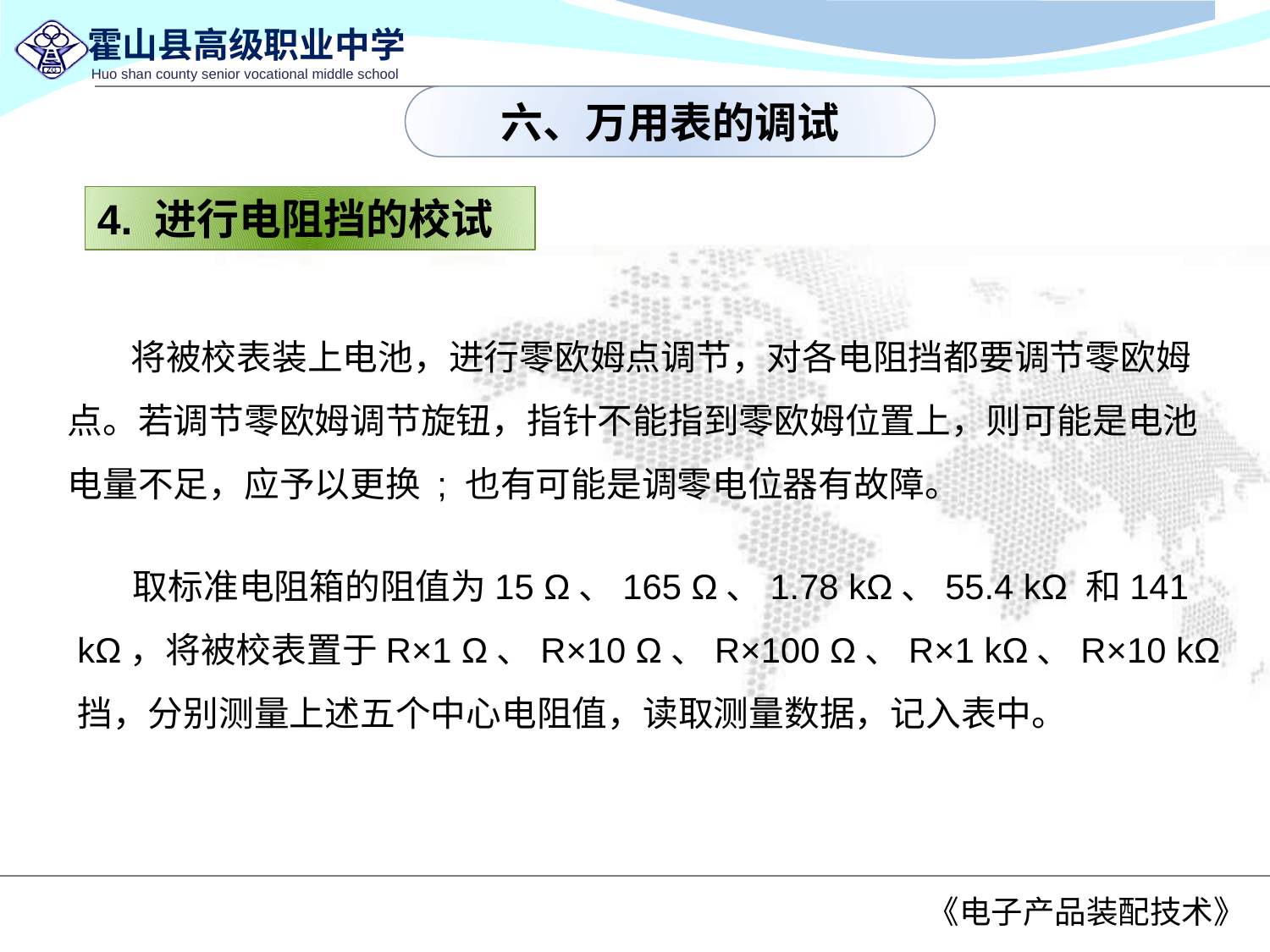

六、万用表的调试
4. 进行电阻挡的校试
       将被校表装上电池，进行零欧姆点调节，对各电阻挡都要调节零欧姆点。若调节零欧姆调节旋钮，指针不能指到零欧姆位置上，则可能是电池电量不足，应予以更换 ; 也有可能是调零电位器有故障。

      取标准电阻箱的阻值为15 Ω、165 Ω、1.78 kΩ、55.4 kΩ 和141 kΩ，将被校表置于R×1 Ω、R×10 Ω、R×100 Ω、R×1 kΩ、R×10 kΩ 挡，分别测量上述五个中心电阻值，读取测量数据，记入表中。